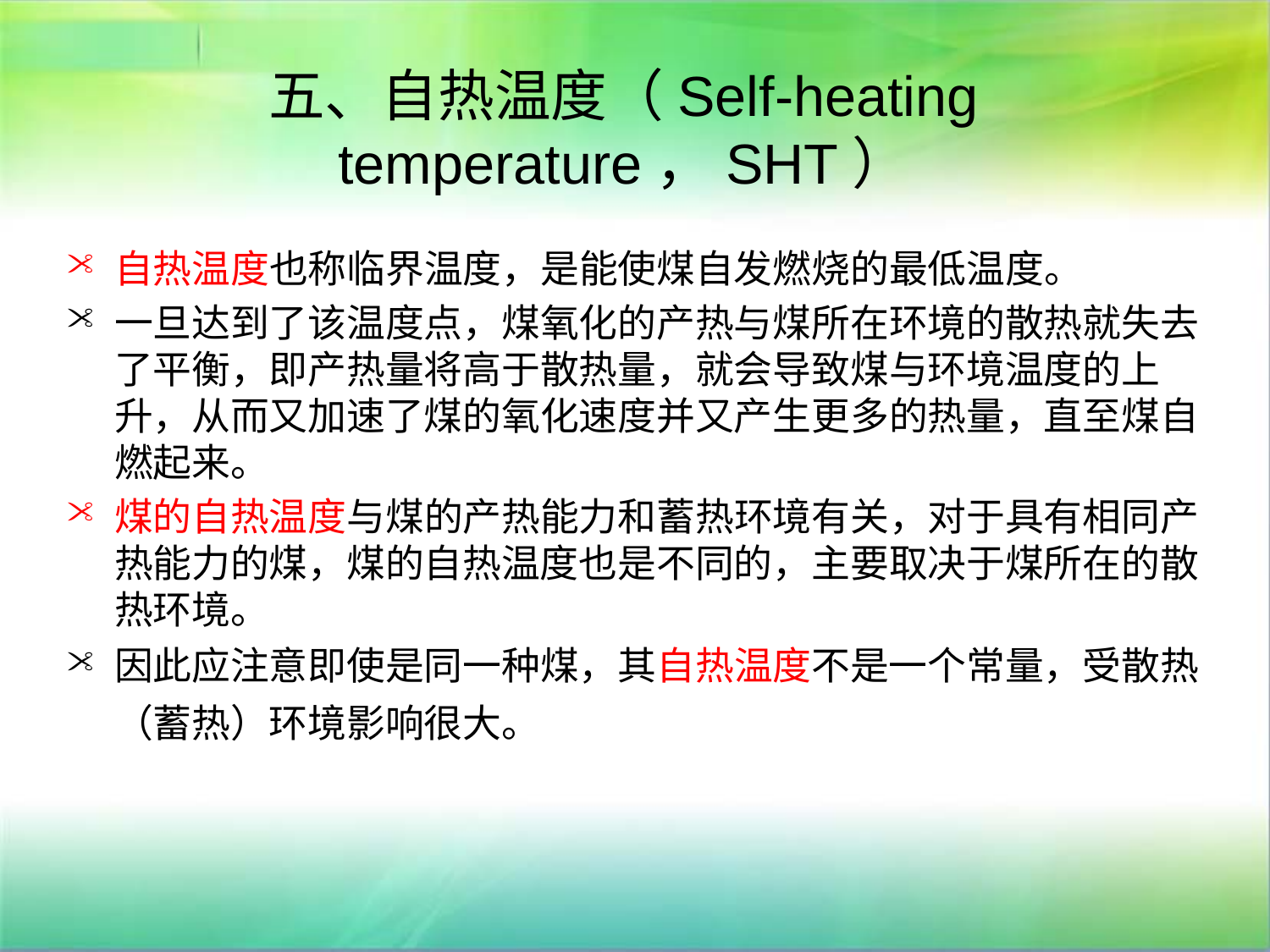

# 五、自热温度（Self-heating temperature，SHT）
自热温度也称临界温度，是能使煤自发燃烧的最低温度。
一旦达到了该温度点，煤氧化的产热与煤所在环境的散热就失去了平衡，即产热量将高于散热量，就会导致煤与环境温度的上升，从而又加速了煤的氧化速度并又产生更多的热量，直至煤自燃起来。
煤的自热温度与煤的产热能力和蓄热环境有关，对于具有相同产热能力的煤，煤的自热温度也是不同的，主要取决于煤所在的散热环境。
因此应注意即使是同一种煤，其自热温度不是一个常量，受散热（蓄热）环境影响很大。